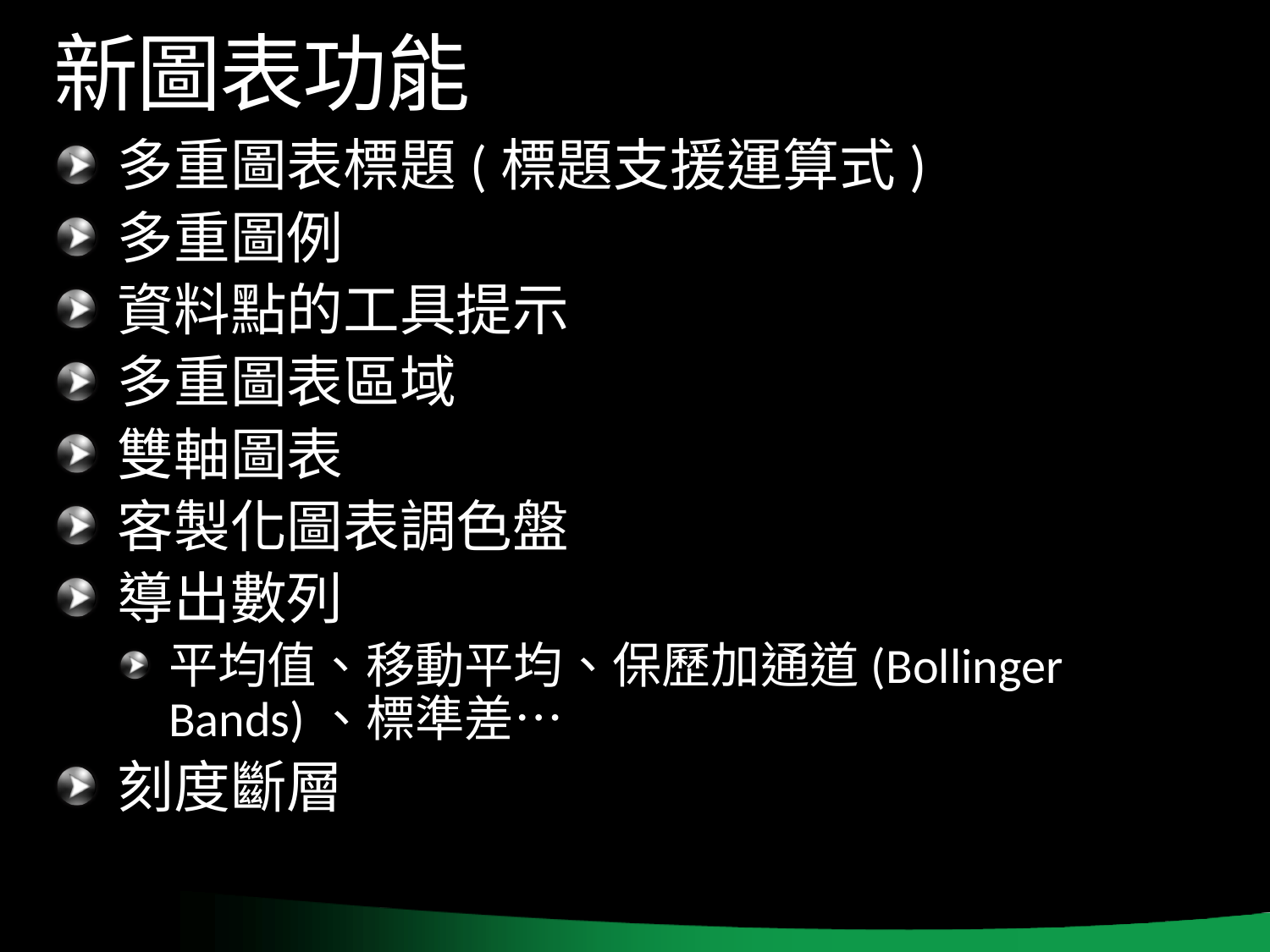

# 新圖表功能
多重圖表標題(標題支援運算式)
多重圖例
資料點的工具提示
多重圖表區域
雙軸圖表
客製化圖表調色盤
導出數列
平均值、移動平均、保歷加通道(Bollinger Bands)、標準差…
刻度斷層